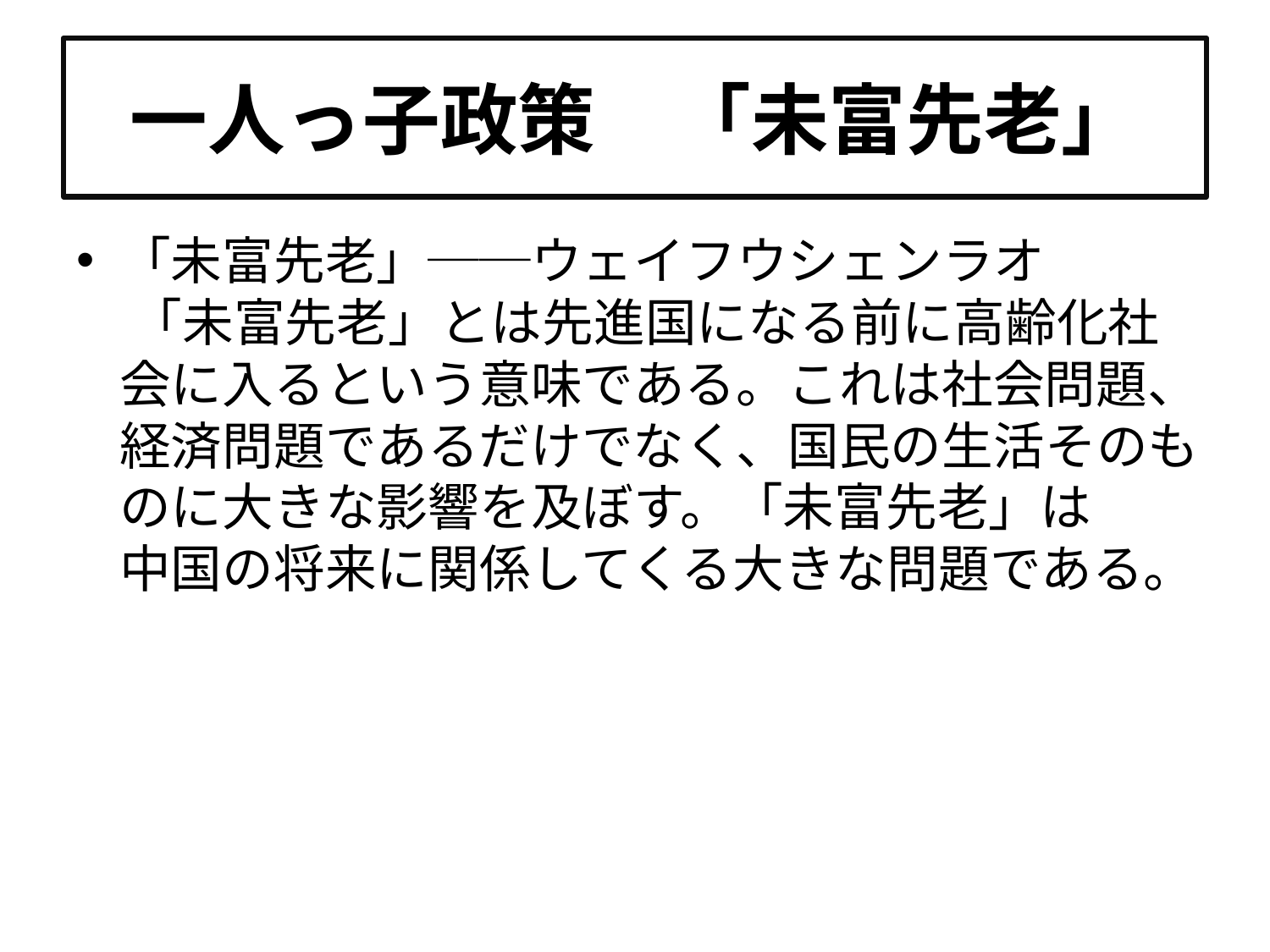

# 一人っ子政策　「未富先老」
「未富先老」──ウェイフウシェンラオ
 「未富先老」とは先進国になる前に高齢化社会に入るという意味である。これは社会問題、経済問題であるだけでなく、国民の生活そのものに大きな影響を及ぼす。「未富先老」は
中国の将来に関係してくる大きな問題である。